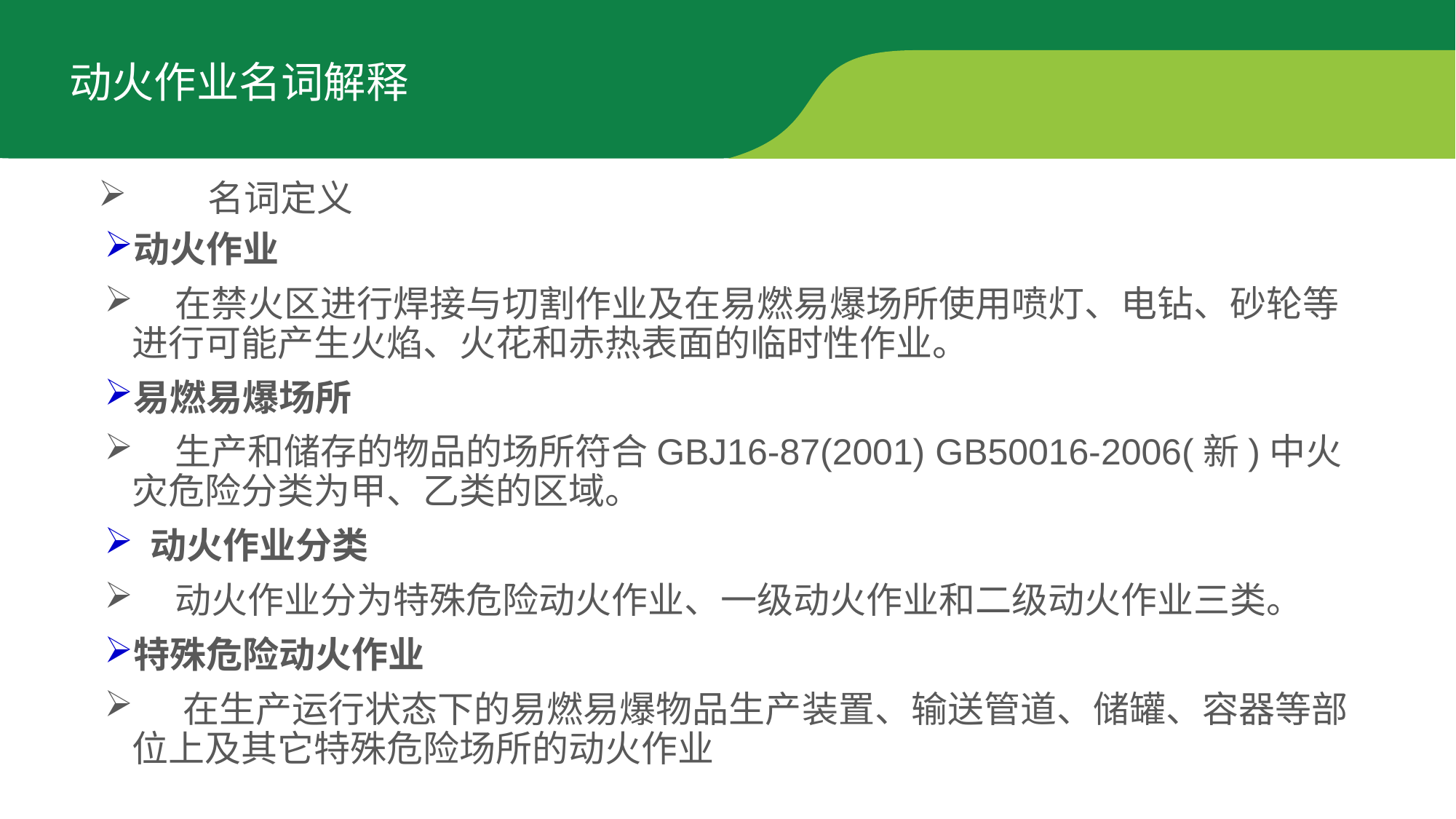

动火作业名词解释

# 名词定义
动火作业
    在禁火区进行焊接与切割作业及在易燃易爆场所使用喷灯、电钻、砂轮等进行可能产生火焰、火花和赤热表面的临时性作业。
易燃易爆场所
    生产和储存的物品的场所符合GBJ16-87(2001) GB50016-2006(新)中火灾危险分类为甲、乙类的区域。
 动火作业分类
    动火作业分为特殊危险动火作业、一级动火作业和二级动火作业三类。
特殊危险动火作业
     在生产运行状态下的易燃易爆物品生产装置、输送管道、储罐、容器等部位上及其它特殊危险场所的动火作业